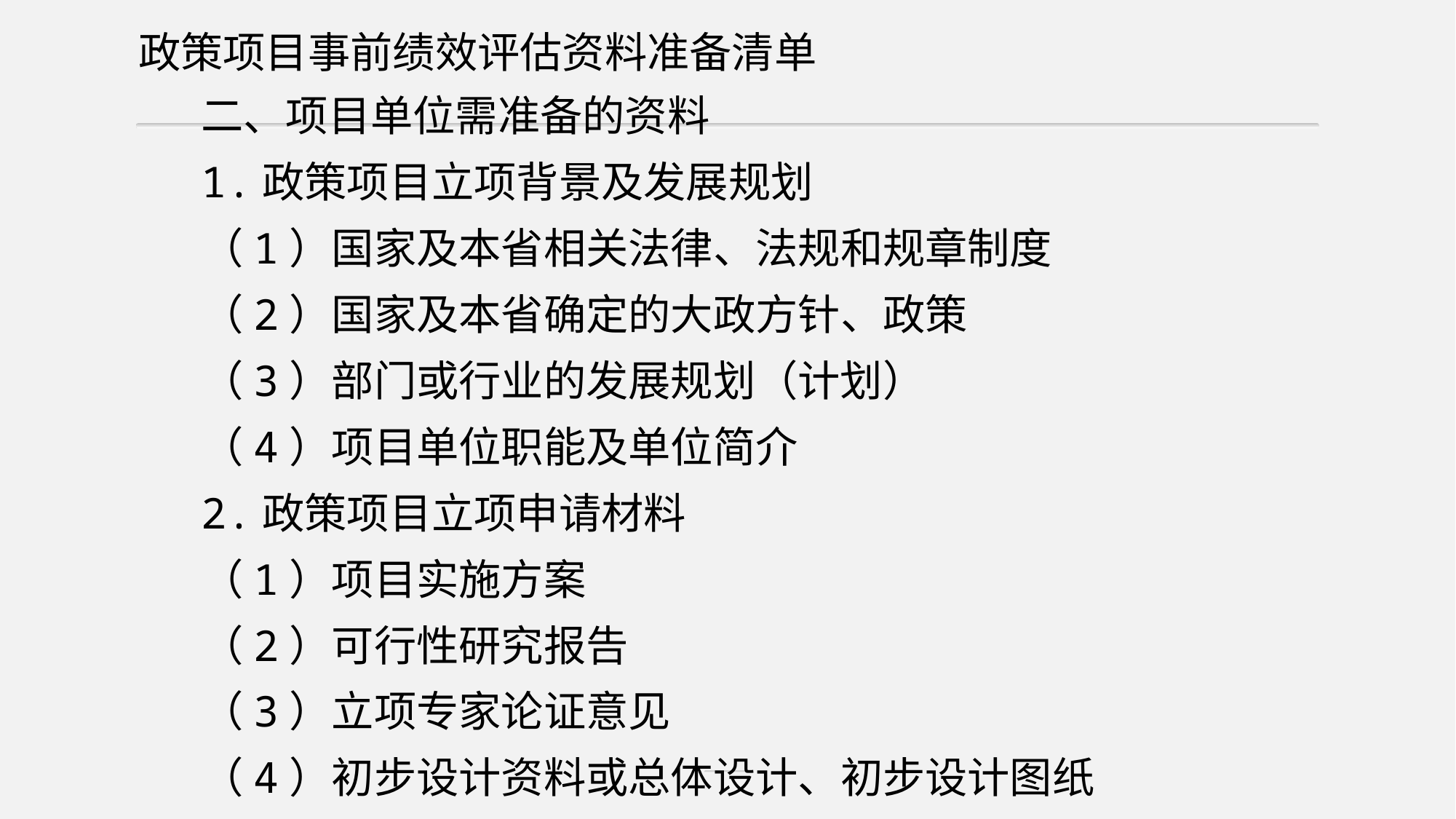

政策项目事前绩效评估资料准备清单
二、项目单位需准备的资料
1.政策项目立项背景及发展规划（1）国家及本省相关法律、法规和规章制度（2）国家及本省确定的大政方针、政策（3）部门或行业的发展规划（计划）（4）项目单位职能及单位简介
2.政策项目立项申请材料（1）项目实施方案（2）可行性研究报告（3）立项专家论证意见（4）初步设计资料或总体设计、初步设计图纸
53